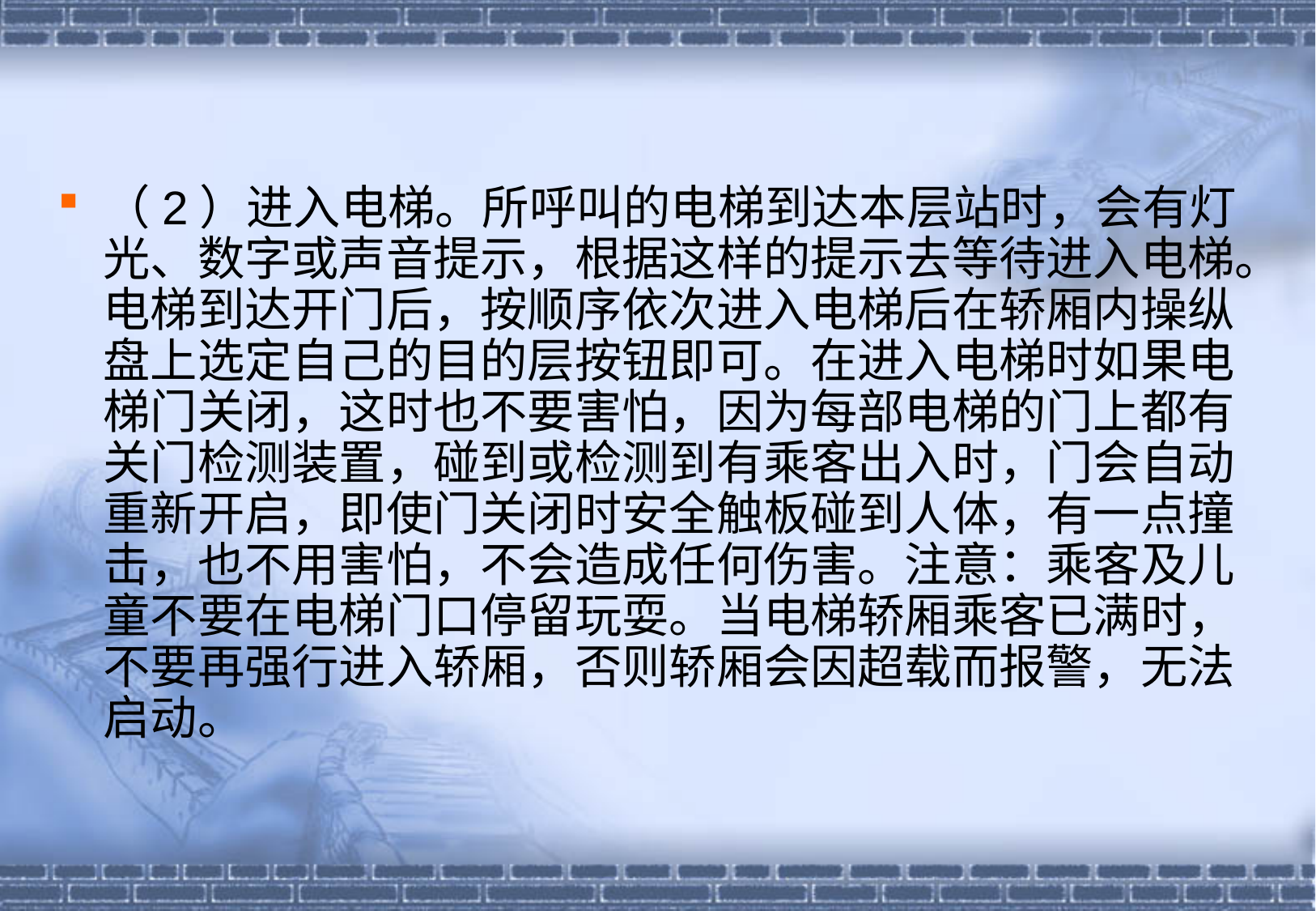

（2）进入电梯。所呼叫的电梯到达本层站时，会有灯光、数字或声音提示，根据这样的提示去等待进入电梯。电梯到达开门后，按顺序依次进入电梯后在轿厢内操纵盘上选定自己的目的层按钮即可。在进入电梯时如果电梯门关闭，这时也不要害怕，因为每部电梯的门上都有关门检测装置，碰到或检测到有乘客出入时，门会自动重新开启，即使门关闭时安全触板碰到人体，有一点撞击，也不用害怕，不会造成任何伤害。注意：乘客及儿童不要在电梯门口停留玩耍。当电梯轿厢乘客已满时，不要再强行进入轿厢，否则轿厢会因超载而报警，无法启动。